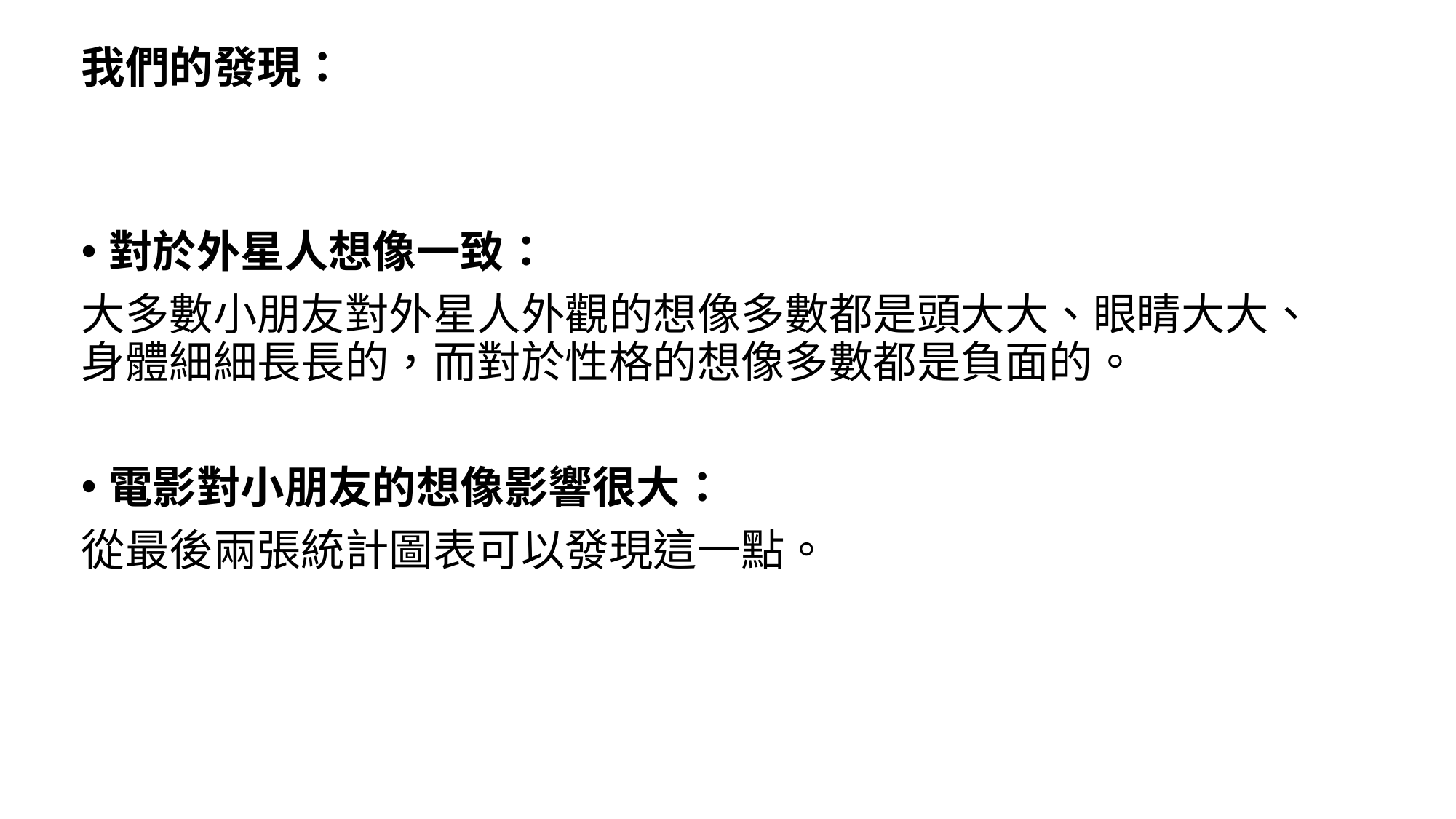

我們的發現：

對於外星人想像一致：
大多數小朋友對外星人外觀的想像多數都是頭大大、眼睛大大、身體細細長長的，而對於性格的想像多數都是負面的。

電影對小朋友的想像影響很大：
從最後兩張統計圖表可以發現這一點。